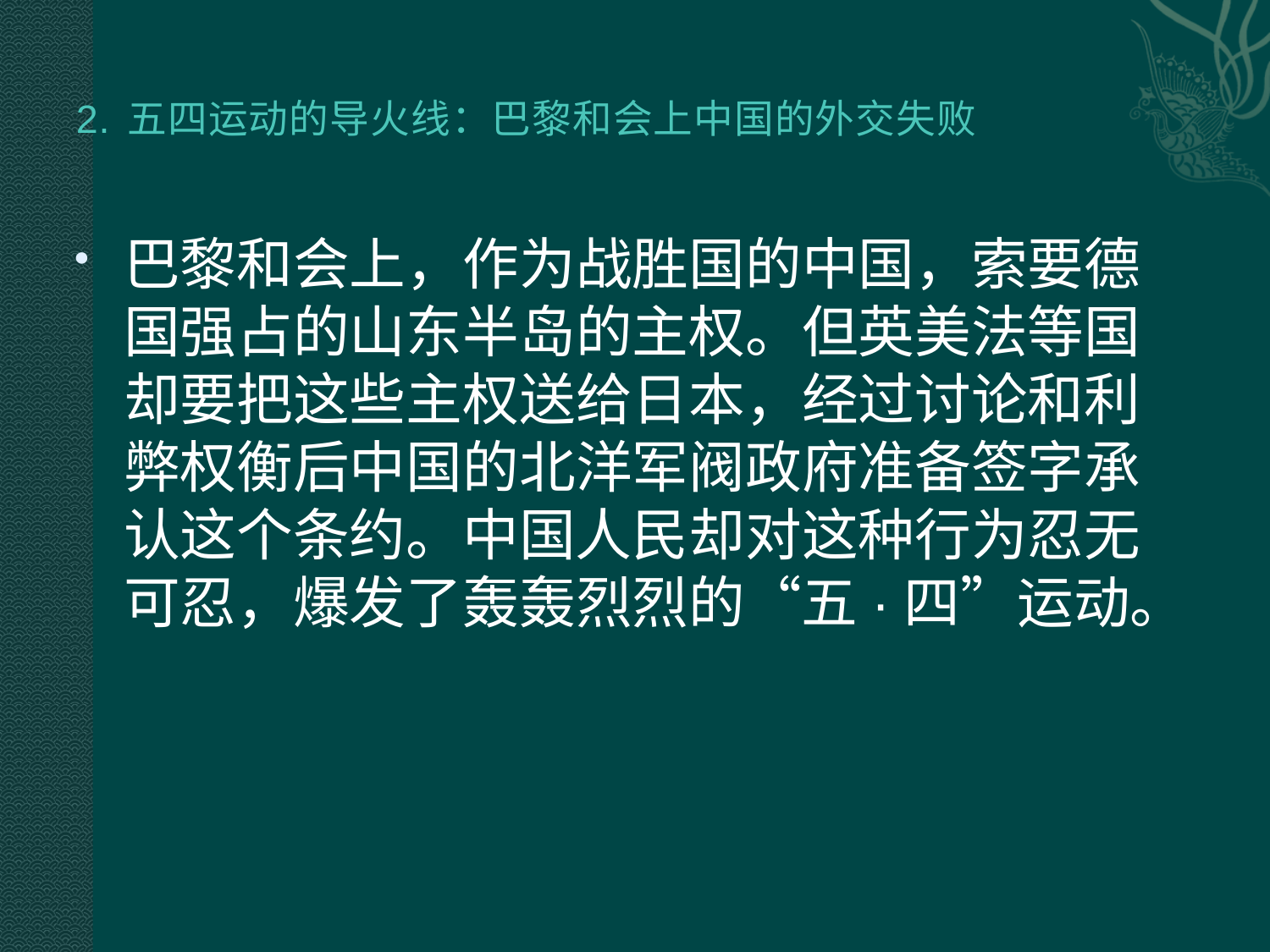

# 2. 五四运动的导火线：巴黎和会上中国的外交失败
巴黎和会上，作为战胜国的中国，索要德国强占的山东半岛的主权。但英美法等国却要把这些主权送给日本，经过讨论和利弊权衡后中国的北洋军阀政府准备签字承认这个条约。中国人民却对这种行为忍无可忍，爆发了轰轰烈烈的“五·四”运动。